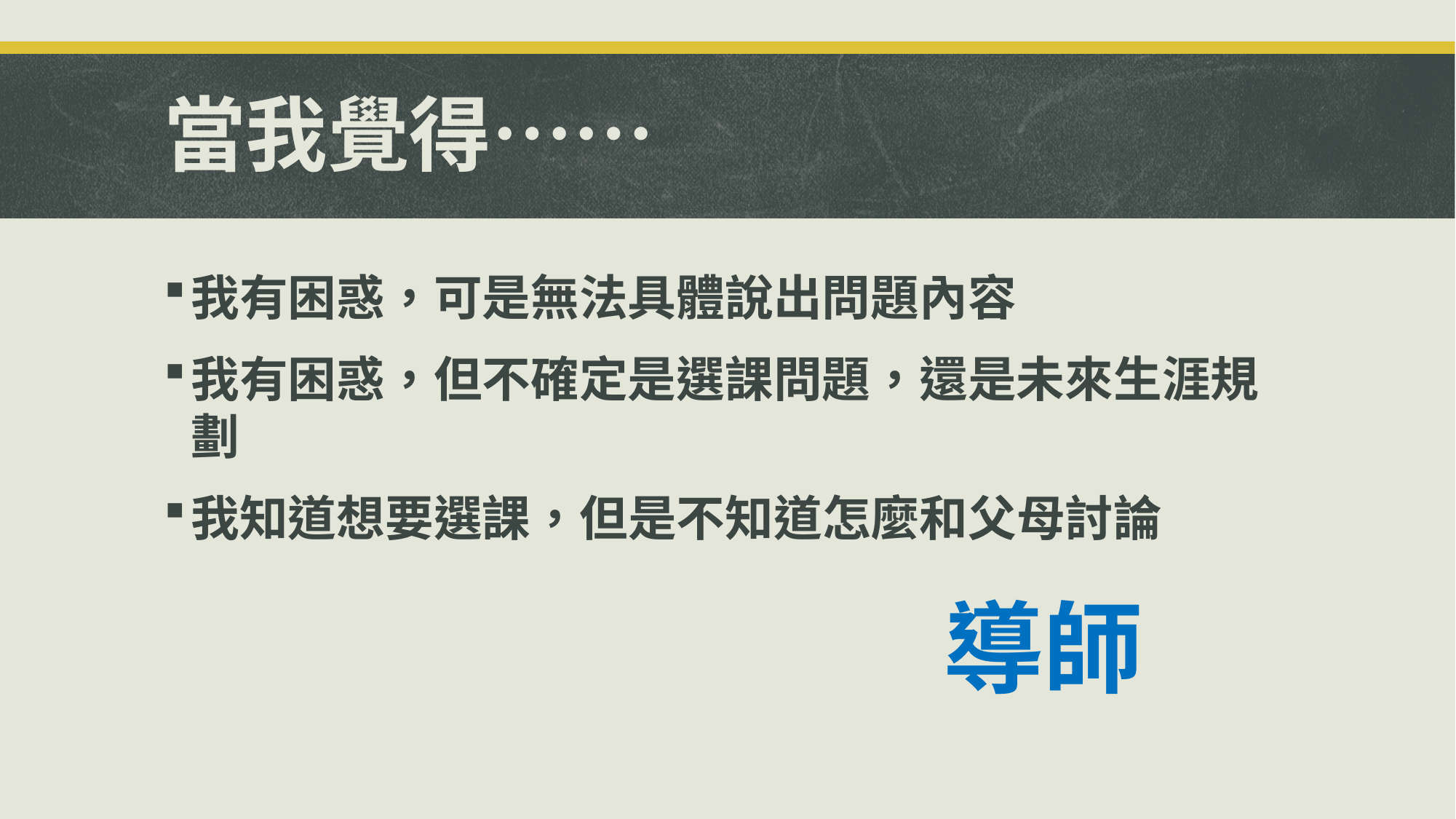

# 當我覺得……
我有困惑，可是無法具體說出問題內容
我有困惑，但不確定是選課問題，還是未來生涯規劃
我知道想要選課，但是不知道怎麼和父母討論
導師